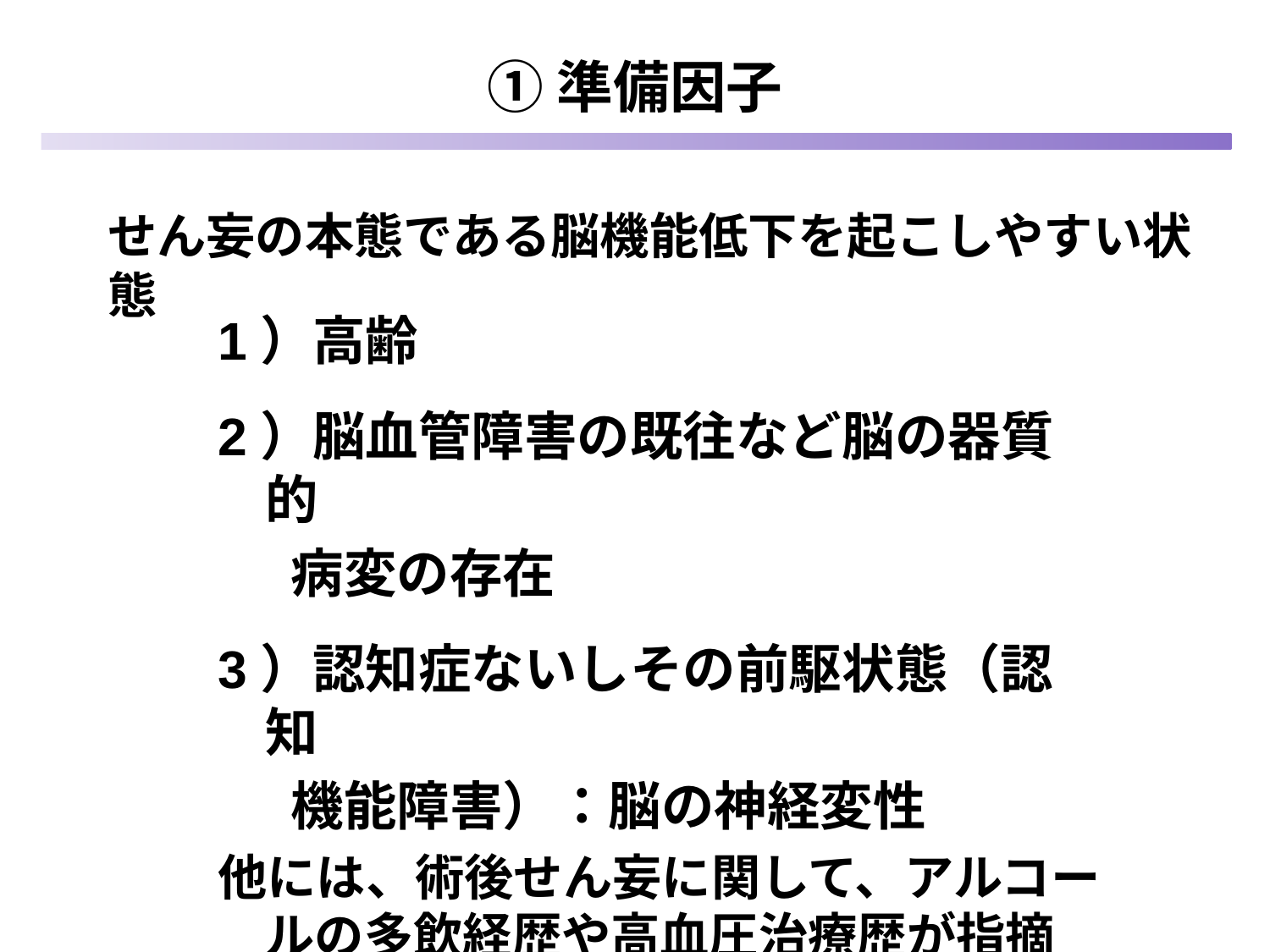

①準備因子

せん妄の本態である脳機能低下を起こしやすい状態
1）高齢
2）脳血管障害の既往など脳の器質的
     病変の存在
3）認知症ないしその前駆状態（認知
     機能障害）：脳の神経変性
他には、術後せん妄に関して、アルコールの多飲経歴や高血圧治療歴が指摘されている。